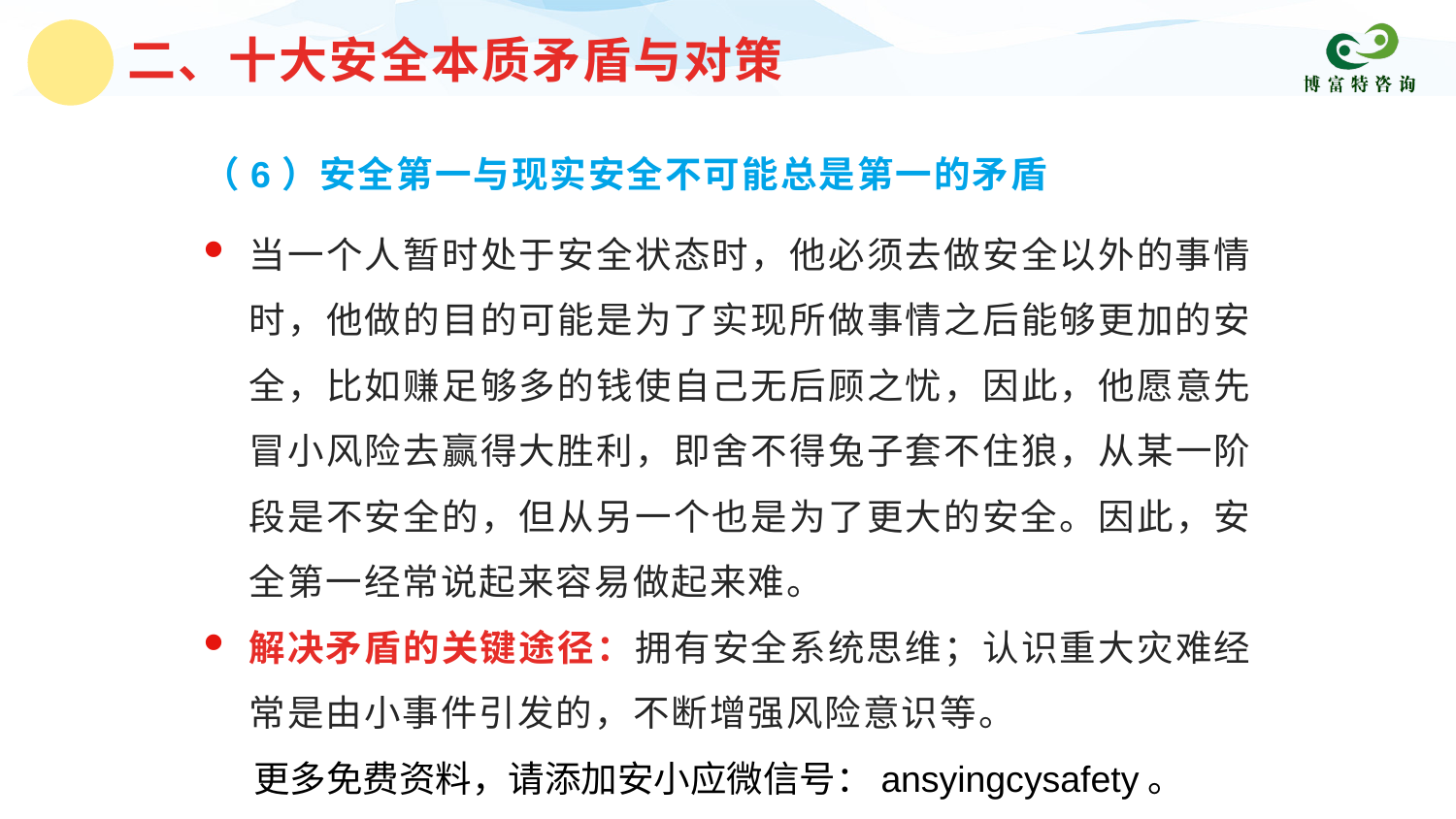

二、十大安全本质矛盾与对策
（6）安全第一与现实安全不可能总是第一的矛盾
当一个人暂时处于安全状态时，他必须去做安全以外的事情时，他做的目的可能是为了实现所做事情之后能够更加的安全，比如赚足够多的钱使自己无后顾之忧，因此，他愿意先冒小风险去赢得大胜利，即舍不得兔子套不住狼，从某一阶段是不安全的，但从另一个也是为了更大的安全。因此，安全第一经常说起来容易做起来难。
解决矛盾的关键途径：拥有安全系统思维；认识重大灾难经常是由小事件引发的，不断增强风险意识等。
     更多免费资料，请添加安小应微信号：ansyingcysafety。